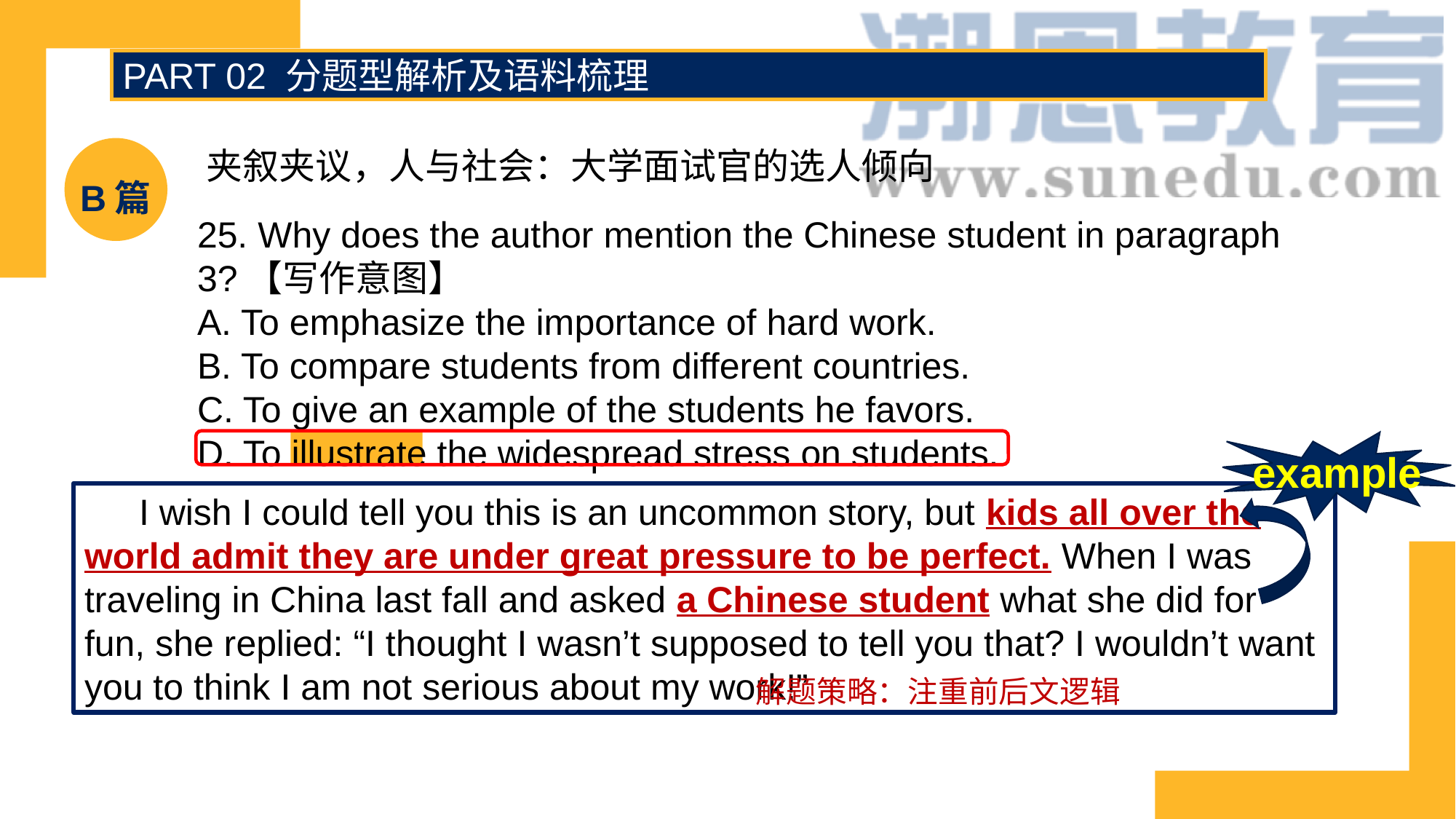

PART 02 分题型解析及语料梳理

夹叙夹议，人与社会：大学面试官的选人倾向
B篇
25. Why does the author mention the Chinese student in paragraph 3?【写作意图】
A. To emphasize the importance of hard work.
B. To compare students from different countries.
C. To give an example of the students he favors.
D. To illustrate the widespread stress on students.

example
I wish I could tell you this is an uncommon story, but kids all over the world admit they are under great pressure to be perfect. When I was traveling in China last fall and asked a Chinese student what she did for fun, she replied: “I thought I wasn’t supposed to tell you that? I wouldn’t want you to think I am not serious about my work!”

解题策略：注重前后文逻辑